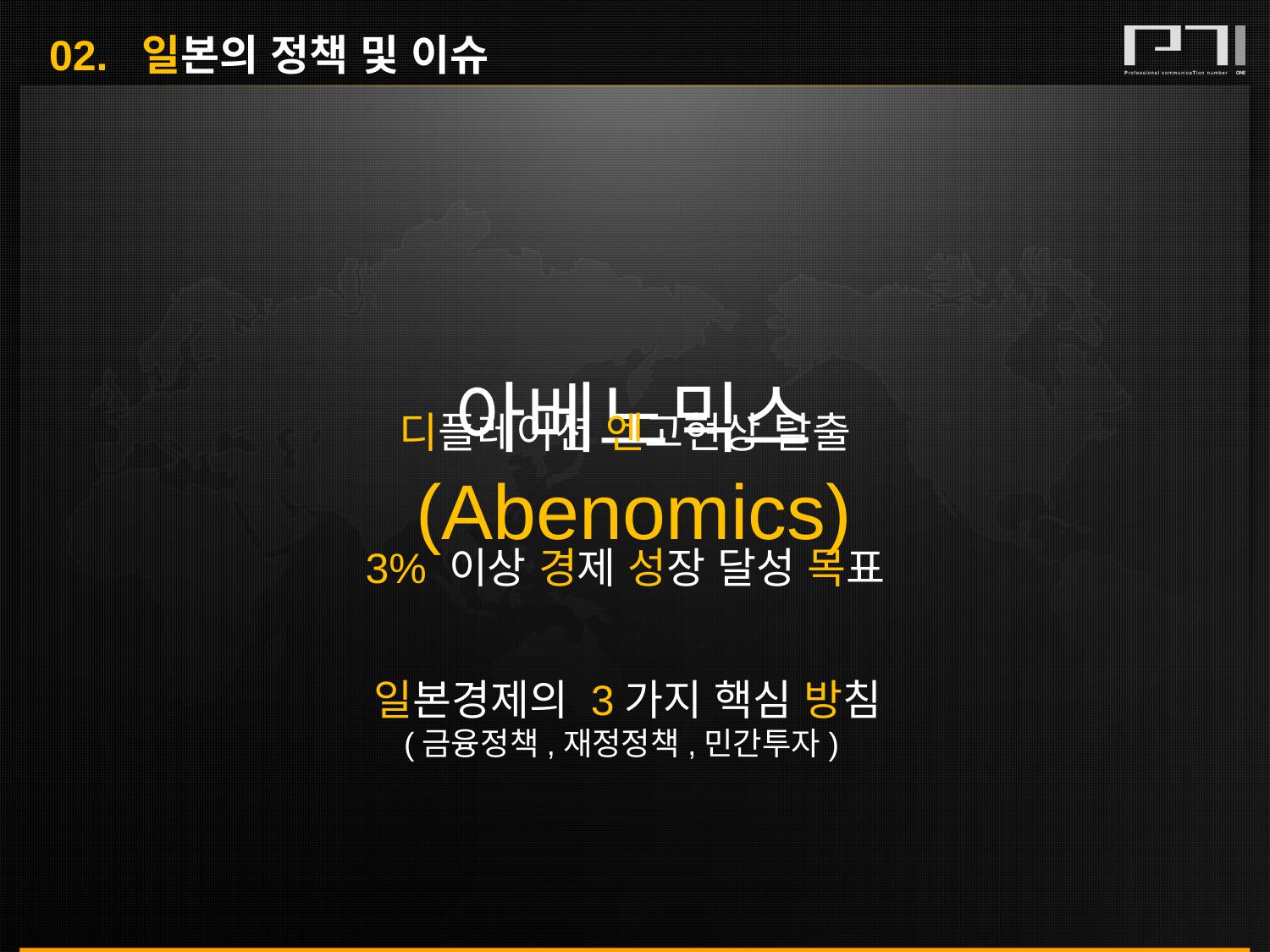

02.  일본의 정책 및 이슈
아베노믹스
(Abenomics)
디플레이션 엔고현상 탈출
3% 이상 경제 성장 달성 목표
 일본경제의 3가지 핵심 방침
 (금융정책,재정정책,민간투자)